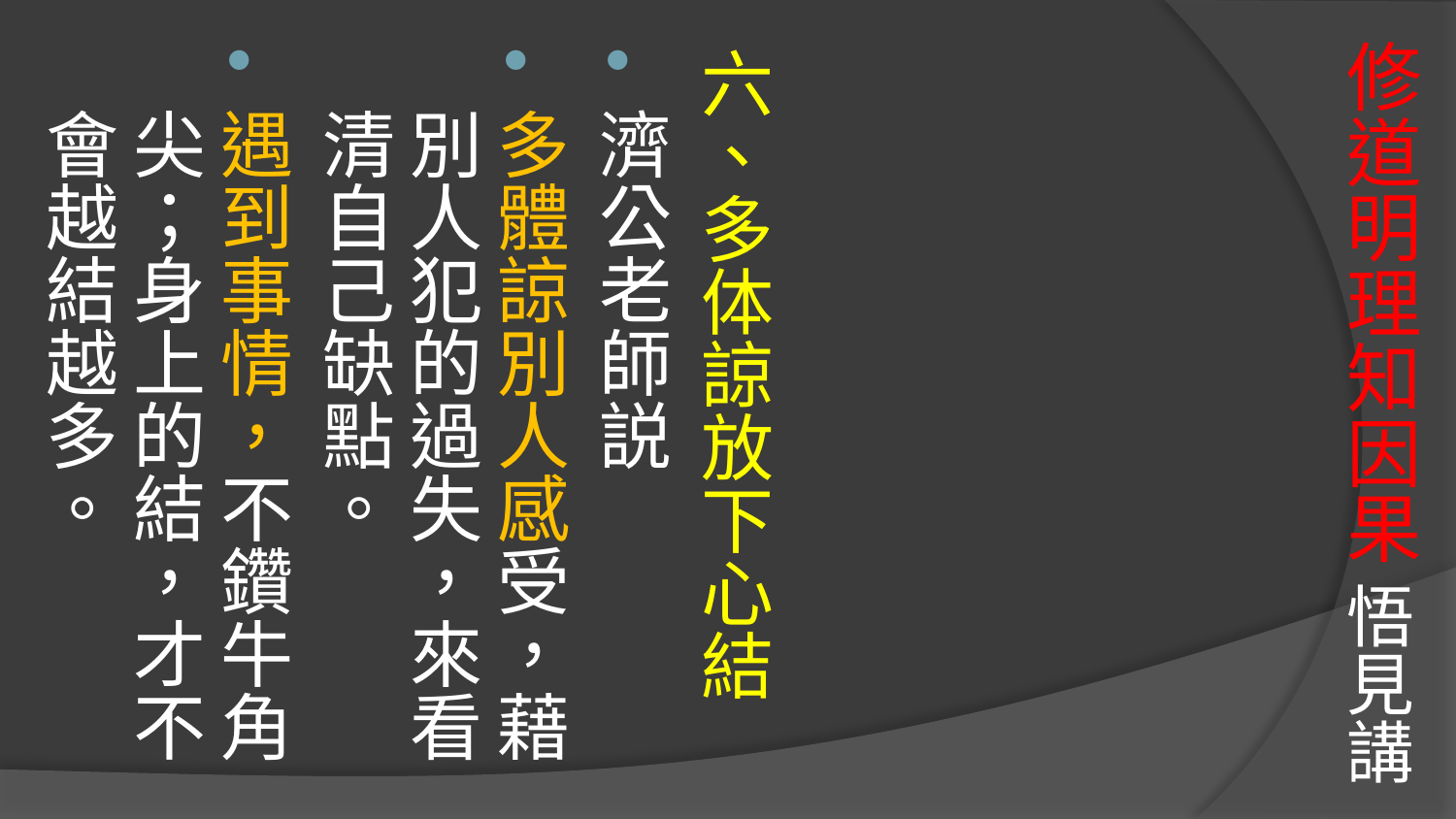

六、多体諒放下心結
濟公老師説
多體諒別人感受，藉別人犯的過失，來看清自己缺點。
遇到事情，不鑽牛角尖；身上的結，才不會越結越多。
# 修道明理知因果 悟見講